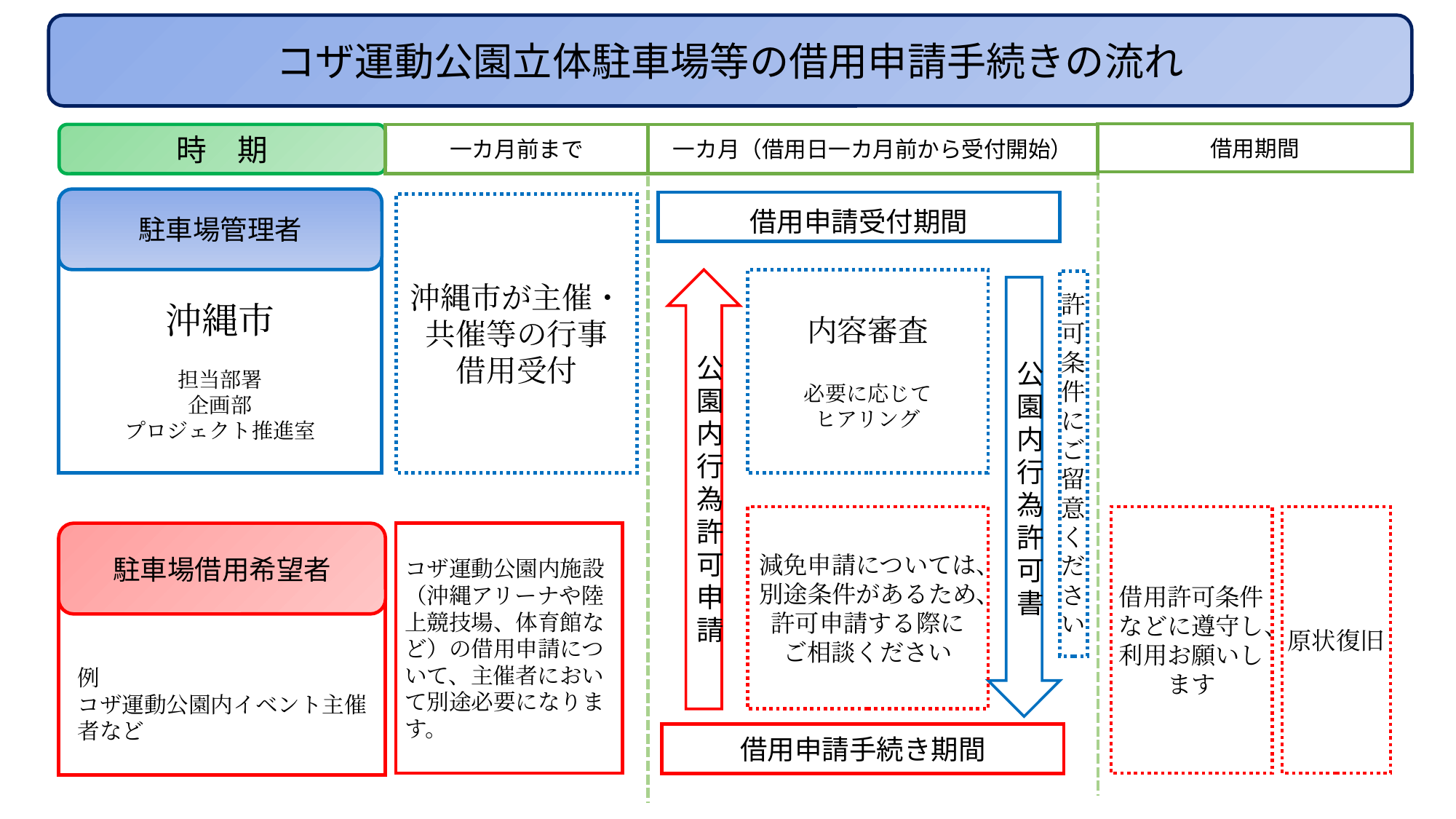

コザ運動公園立体駐車場等の借用申請手続きの流れ
借用期間
時　期
一カ月（借用日一カ月前から受付開始）
一カ月前まで
駐車場管理者
借用申請受付期間
沖縄市が主催・共催等の行事
借用受付
沖縄市

担当部署
企画部
プロジェクト推進室

内容審査

必要に応じて
ヒアリング
許可条件にご留意ください
公園内行為許可申請
公園内行為許可書
原状復旧
借用許可条件などに遵守し、利用お願いします
減免申請については、
別途条件があるため、
許可申請する際に
ご相談ください
駐車場借用希望者
コザ運動公園内施設（沖縄アリーナや陸上競技場、体育館など）の借用申請について、主催者において別途必要になります。

例
コザ運動公園内イベント主催者など

借用申請手続き期間